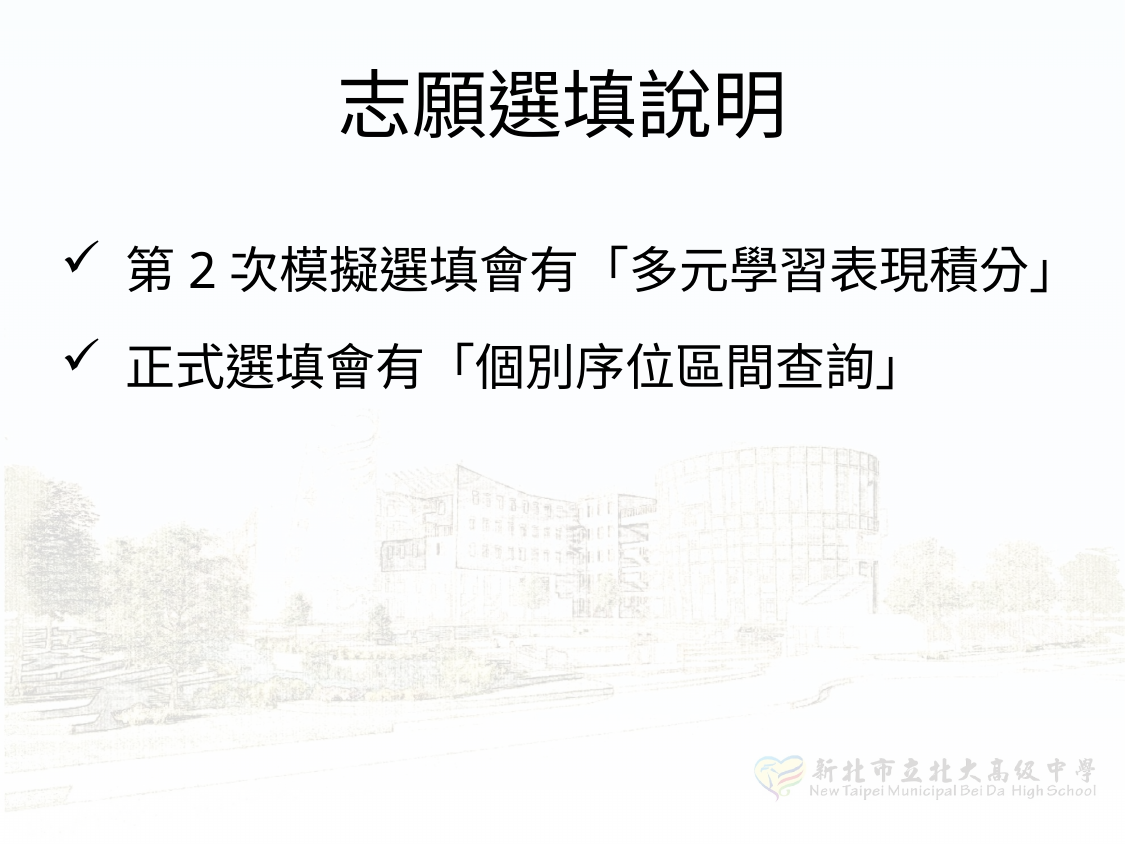

# 志願選填說明

 第2次模擬選填會有「多元學習表現積分」
 正式選填會有「個別序位區間查詢」